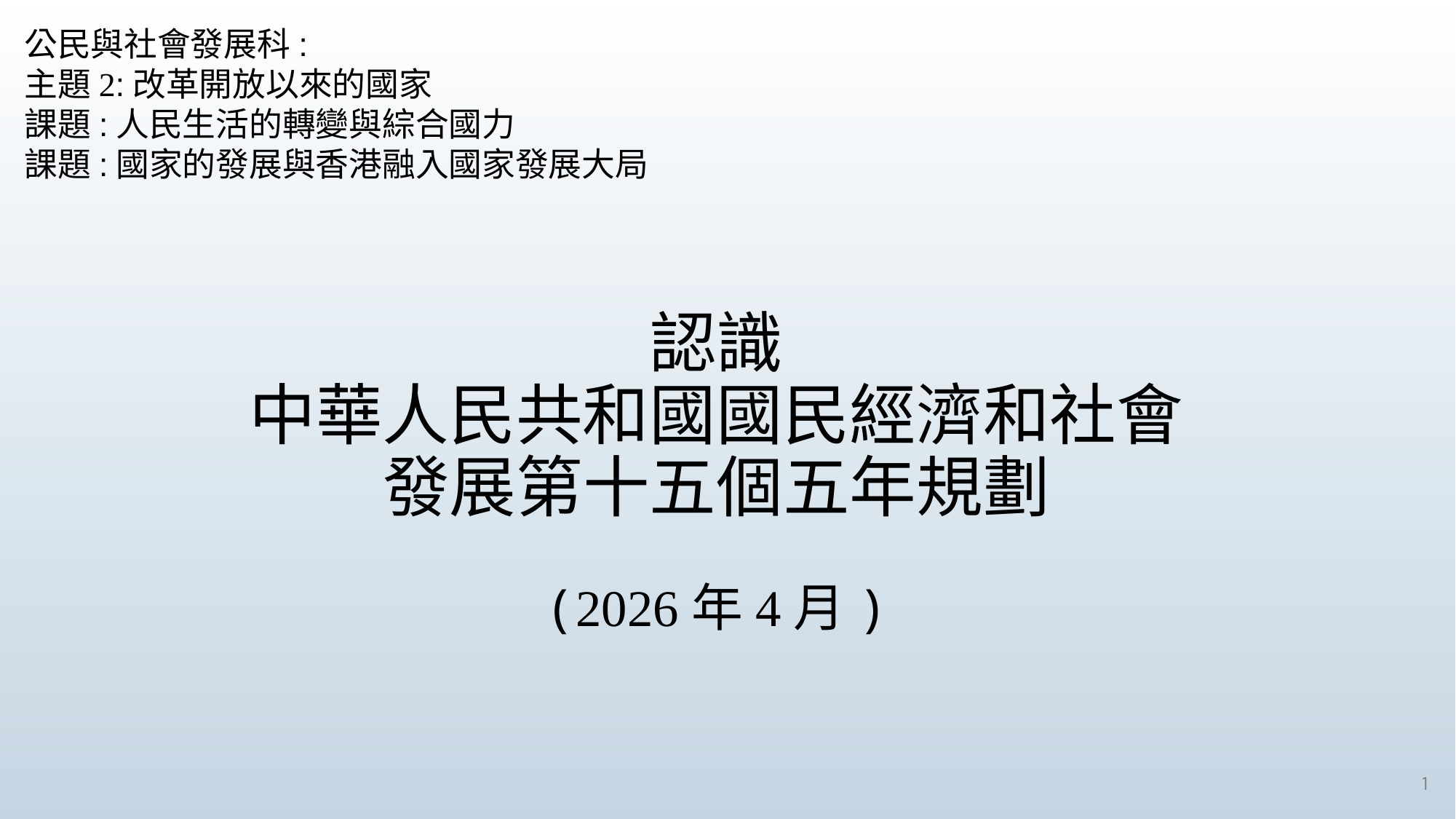

公民與社會發展科:
主題2:改革開放以來的國家
課題:人民生活的轉變與綜合國力
課題:國家的發展與香港融入國家發展大局
# 認識 中華人民共和國國民經濟和社會發展第十五個五年規劃 (2026年4月)
1